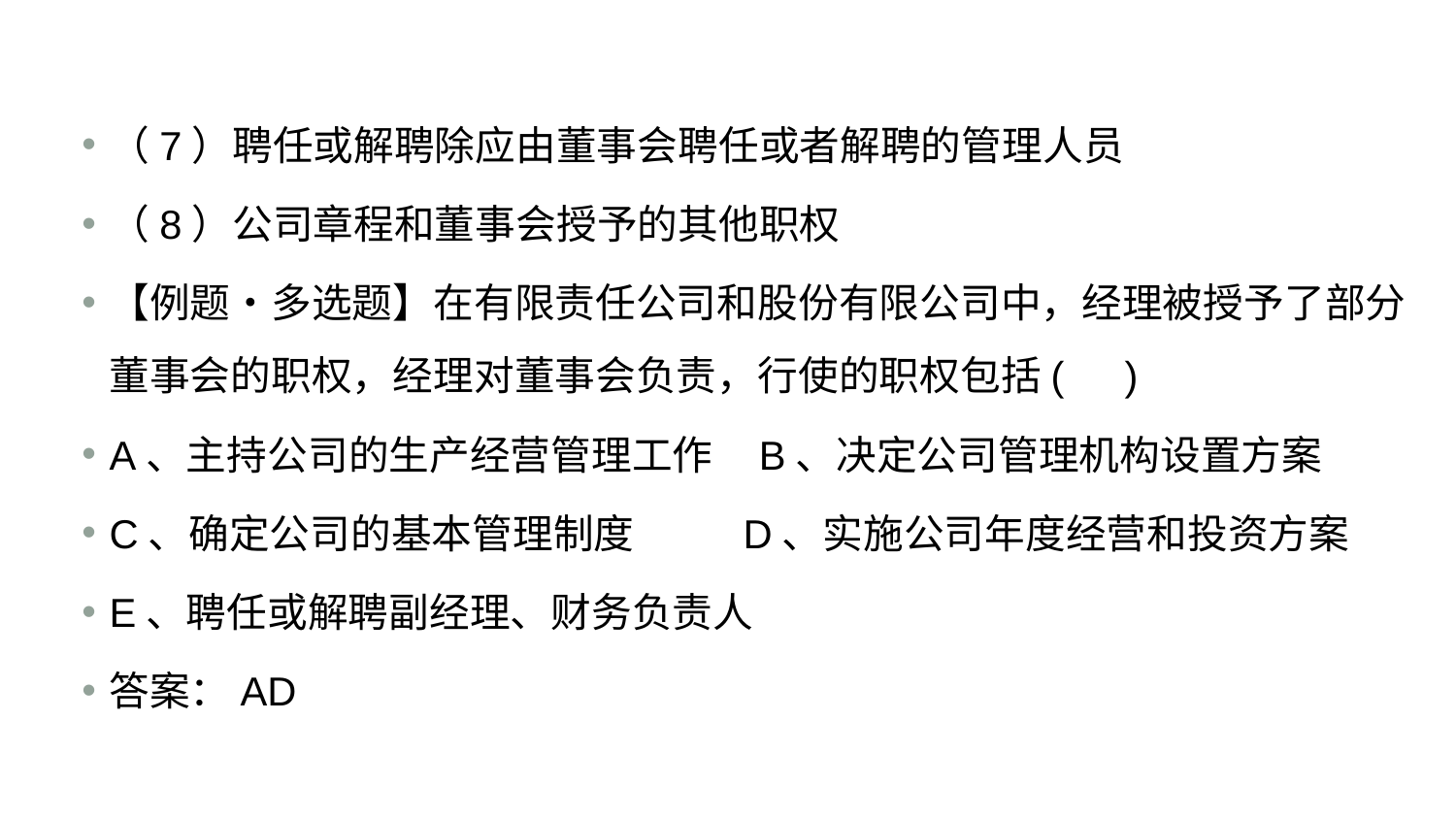

#
（7）聘任或解聘除应由董事会聘任或者解聘的管理人员
（8）公司章程和董事会授予的其他职权
【例题•多选题】在有限责任公司和股份有限公司中，经理被授予了部分董事会的职权，经理对董事会负责，行使的职权包括(　)
A、主持公司的生产经营管理工作    B、决定公司管理机构设置方案
C、确定公司的基本管理制度           D、实施公司年度经营和投资方案
E、聘任或解聘副经理、财务负责人
答案：AD